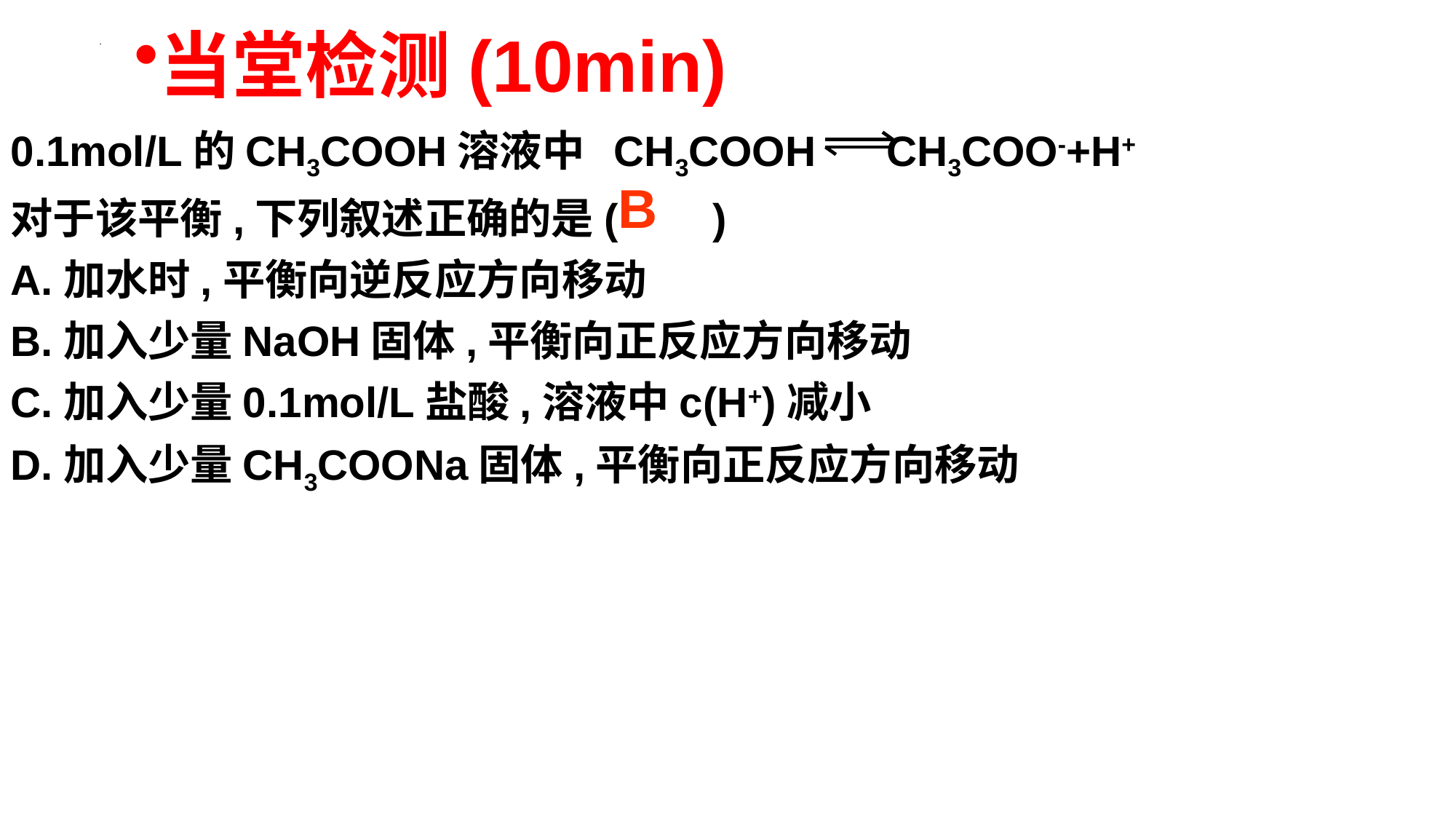

当堂检测(10min)
0.1mol/L的CH3COOH溶液中  CH3COOH      CH3COO-+H+
对于该平衡,下列叙述正确的是(        )
A.加水时,平衡向逆反应方向移动
B.加入少量NaOH固体,平衡向正反应方向移动
C.加入少量0.1mol/L盐酸,溶液中c(H+)减小
D.加入少量CH3COONa固体,平衡向正反应方向移动
B